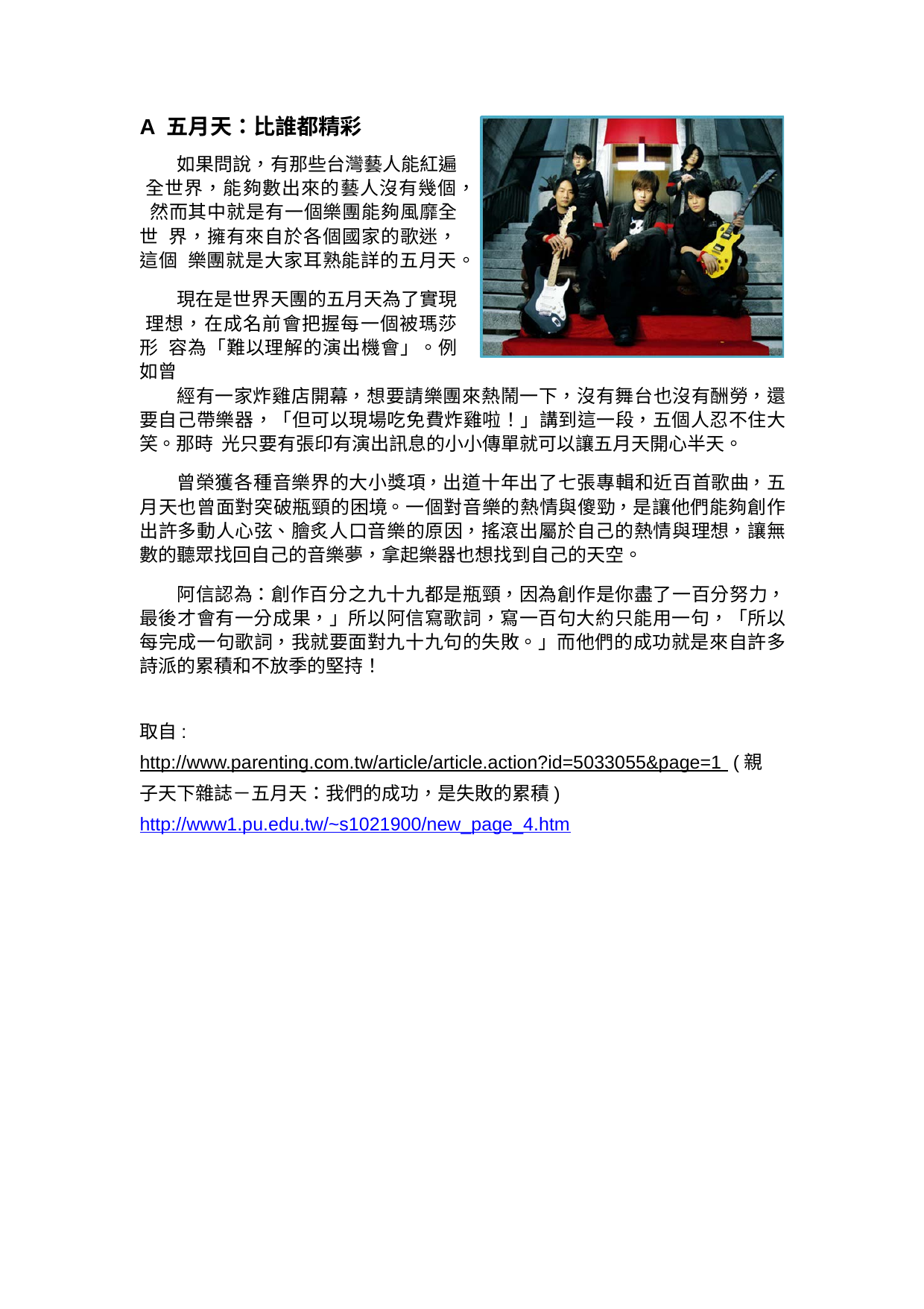

A 五月天：比誰都精彩
如果問說，有那些台灣藝人能紅遍  全世界，能夠數出來的藝人沒有幾個，  然而其中就是有一個樂團能夠風靡全世  界，擁有來自於各個國家的歌迷，這個  樂團就是大家耳熟能詳的五月天。
現在是世界天團的五月天為了實現  理想，在成名前會把握每一個被瑪莎形  容為「難以理解的演出機會」。例如曾
經有一家炸雞店開幕，想要請樂團來熱鬧一下，沒有舞台也沒有酬勞，還要自己帶樂器，「但可以現場吃免費炸雞啦！」講到這一段，五個人忍不住大笑。那時  光只要有張印有演出訊息的小小傳單就可以讓五月天開心半天。
曾榮獲各種音樂界的大小獎項，出道十年出了七張專輯和近百首歌曲，五月天也曾面對突破瓶頸的困境。一個對音樂的熱情與傻勁，是讓他們能夠創作出許多動人心弦、膾炙人口音樂的原因，搖滾出屬於自己的熱情與理想，讓無數的聽眾找回自己的音樂夢，拿起樂器也想找到自己的天空。
阿信認為：創作百分之九十九都是瓶頸，因為創作是你盡了一百分努力，最後才會有一分成果，」所以阿信寫歌詞，寫一百句大約只能用一句，「所以每完成一句歌詞，我就要面對九十九句的失敗。」而他們的成功就是來自許多詩派的累積和不放季的堅持！

取自:
http://www.parenting.com.tw/article/article.action?id=5033055&page=1  (親子天下雜誌－五月天：我們的成功，是失敗的累積)  http://www1.pu.edu.tw/~s1021900/new_page_4.htm